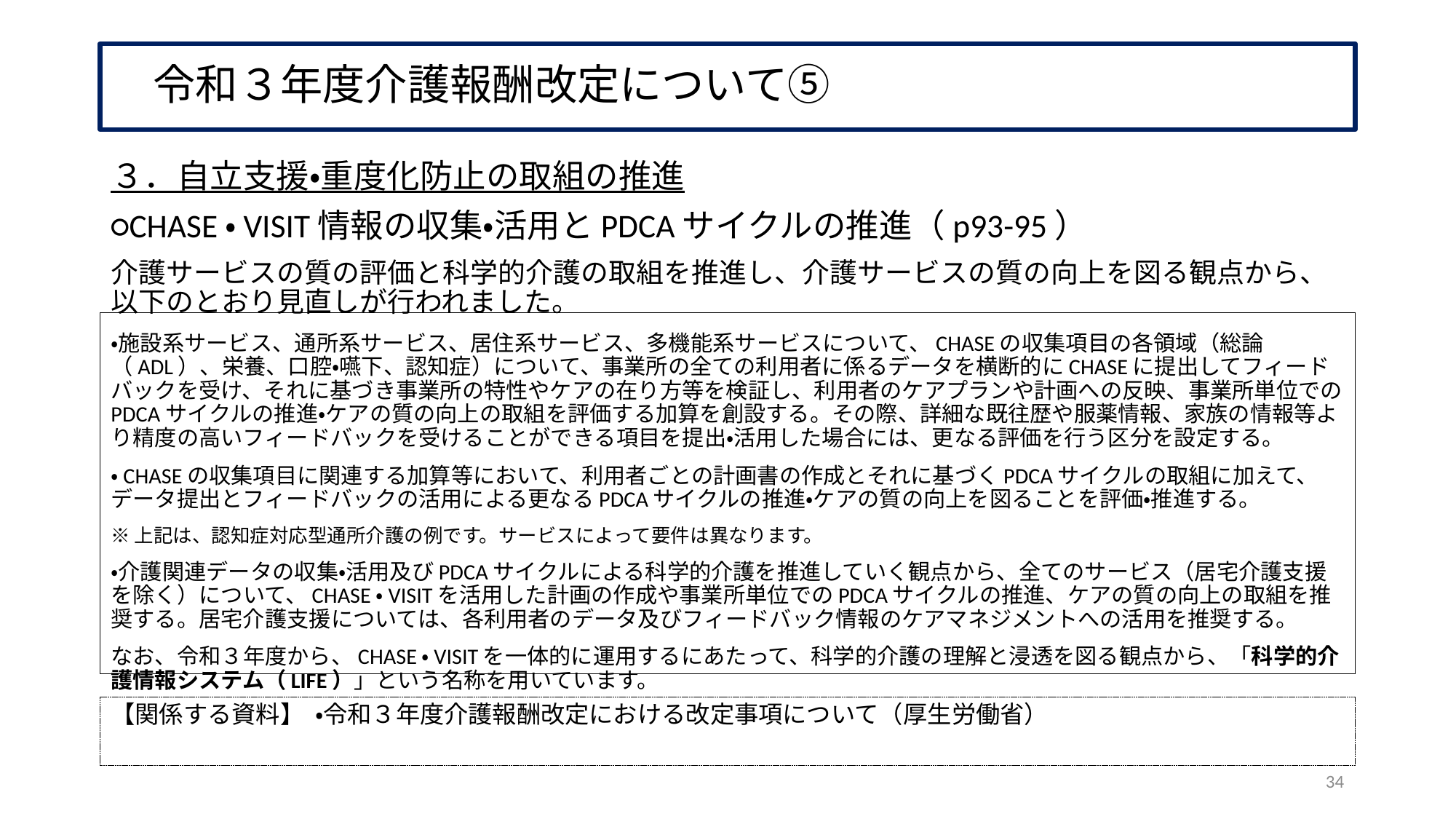

# 令和３年度介護報酬改定について⑤
３．自立支援・重度化防止の取組の推進
○CHASE・VISIT情報の収集・活用とPDCAサイクルの推進（p93-95）
介護サービスの質の評価と科学的介護の取組を推進し、介護サービスの質の向上を図る観点から、以下のとおり見直しが行われました。
・施設系サービス、通所系サービス、居住系サービス、多機能系サービスについて、CHASEの収集項目の各領域（総論（ADL）、栄養、口腔・嚥下、認知症）について、事業所の全ての利用者に係るデータを横断的にCHASEに提出してフィードバックを受け、それに基づき事業所の特性やケアの在り方等を検証し、利用者のケアプランや計画への反映、事業所単位でのPDCAサイクルの推進・ケアの質の向上の取組を評価する加算を創設する。その際、詳細な既往歴や服薬情報、家族の情報等より精度の高いフィードバックを受けることができる項目を提出・活用した場合には、更なる評価を行う区分を設定する。
・CHASEの収集項目に関連する加算等において、利用者ごとの計画書の作成とそれに基づくPDCAサイクルの取組に加えて、データ提出とフィードバックの活用による更なるPDCAサイクルの推進・ケアの質の向上を図ることを評価・推進する。
※上記は、認知症対応型通所介護の例です。サービスによって要件は異なります。
・介護関連データの収集・活用及びPDCAサイクルによる科学的介護を推進していく観点から、全てのサービス（居宅介護支援を除く）について、CHASE・VISITを活用した計画の作成や事業所単位でのPDCAサイクルの推進、ケアの質の向上の取組を推奨する。居宅介護支援については、各利用者のデータ及びフィードバック情報のケアマネジメントへの活用を推奨する。
なお、令和３年度から、CHASE・VISITを一体的に運用するにあたって、科学的介護の理解と浸透を図る観点から、「科学的介護情報システム（LIFE）」という名称を用いています。

【関係する資料】  ・令和３年度介護報酬改定における改定事項について（厚生労働省）
34